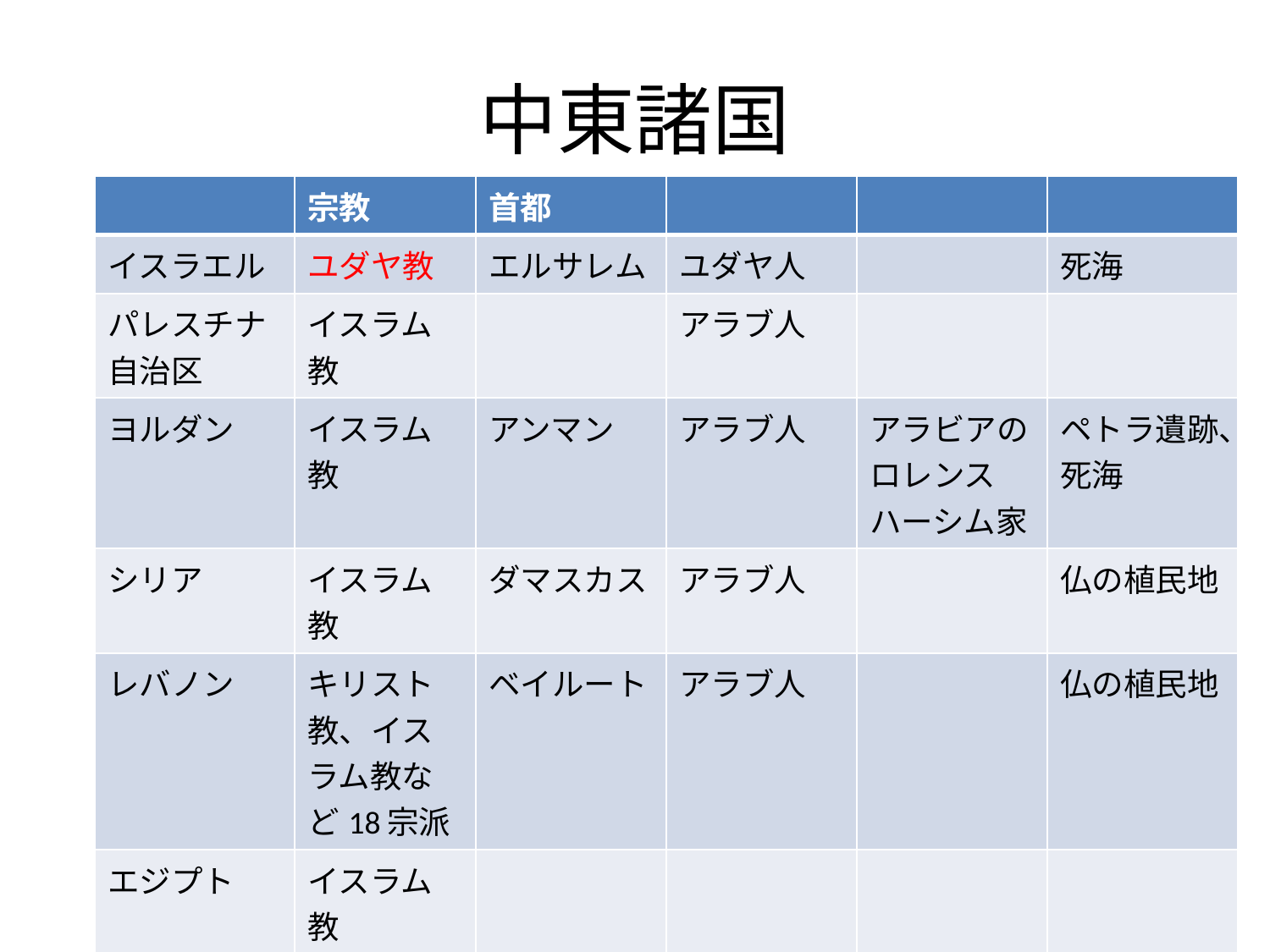

# 中東諸国
|  | 宗教 | 首都 |  |  |  |
| --- | --- | --- | --- | --- | --- |
| イスラエル | ユダヤ教 | エルサレム | ユダヤ人 |  | 死海 |
| パレスチナ自治区 | イスラム教 |  | アラブ人 |  |  |
| ヨルダン | イスラム教 | アンマン | アラブ人 | アラビアのロレンス ハーシム家 | ペトラ遺跡、死海 |
| シリア | イスラム教 | ダマスカス | アラブ人 |  | 仏の植民地 |
| レバノン | キリスト教、イスラム教など18宗派 | ベイルート | アラブ人 |  | 仏の植民地 |
| エジプト | イスラム教 |  |  |  |  |
| サウジアラビア | イスラム教 |  | アラブ人 |  |  |
|  |  |  |  |  |  |